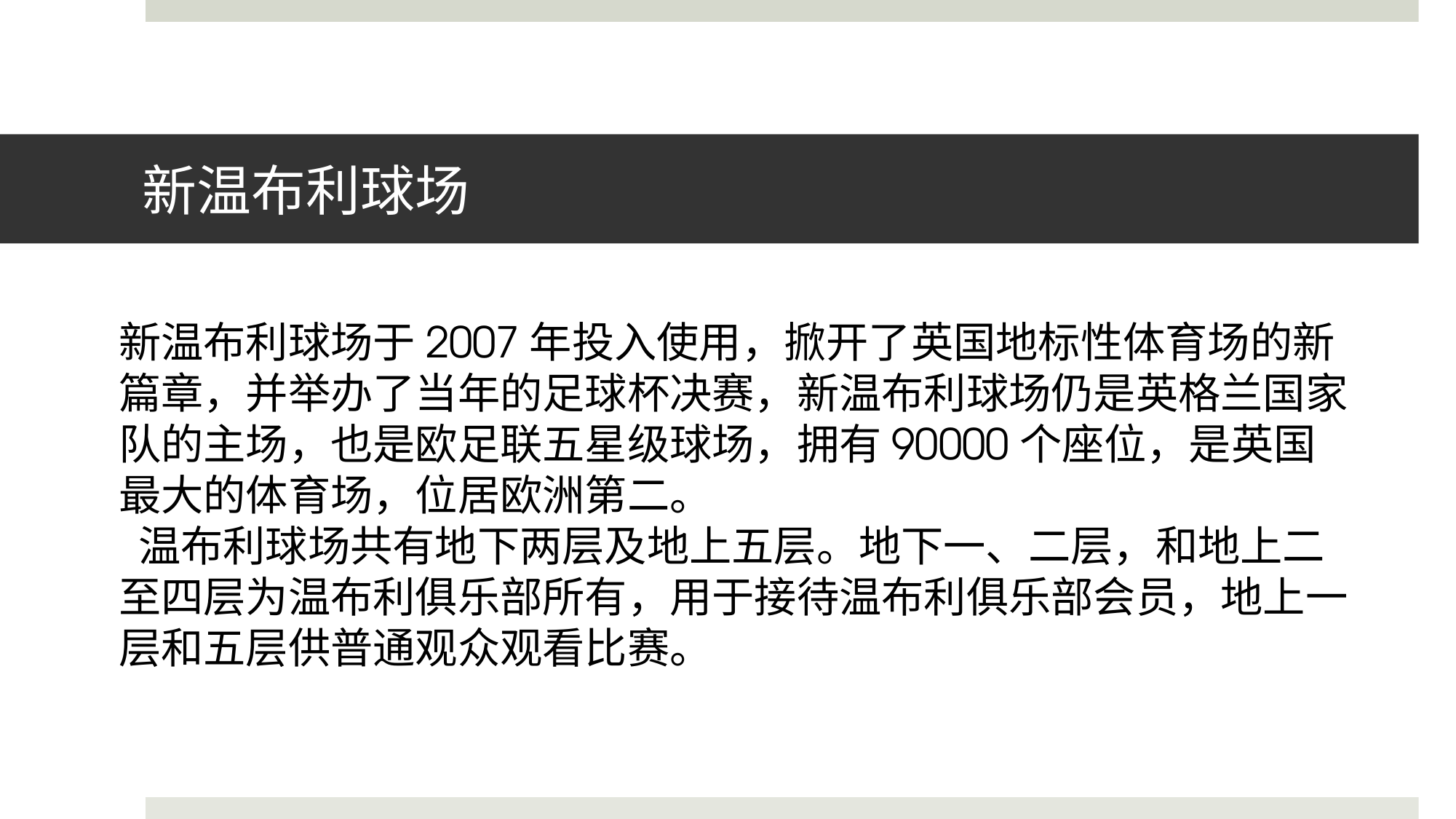

# 新温布利球场
新温布利球场于2007年投入使用，掀开了英国地标性体育场的新篇章，并举办了当年的足球杯决赛，新温布利球场仍是英格兰国家队的主场，也是欧足联五星级球场，拥有90000个座位，是英国最大的体育场，位居欧洲第二。
 温布利球场共有地下两层及地上五层。地下一、二层，和地上二至四层为温布利俱乐部所有，用于接待温布利俱乐部会员，地上一层和五层供普通观众观看比赛。